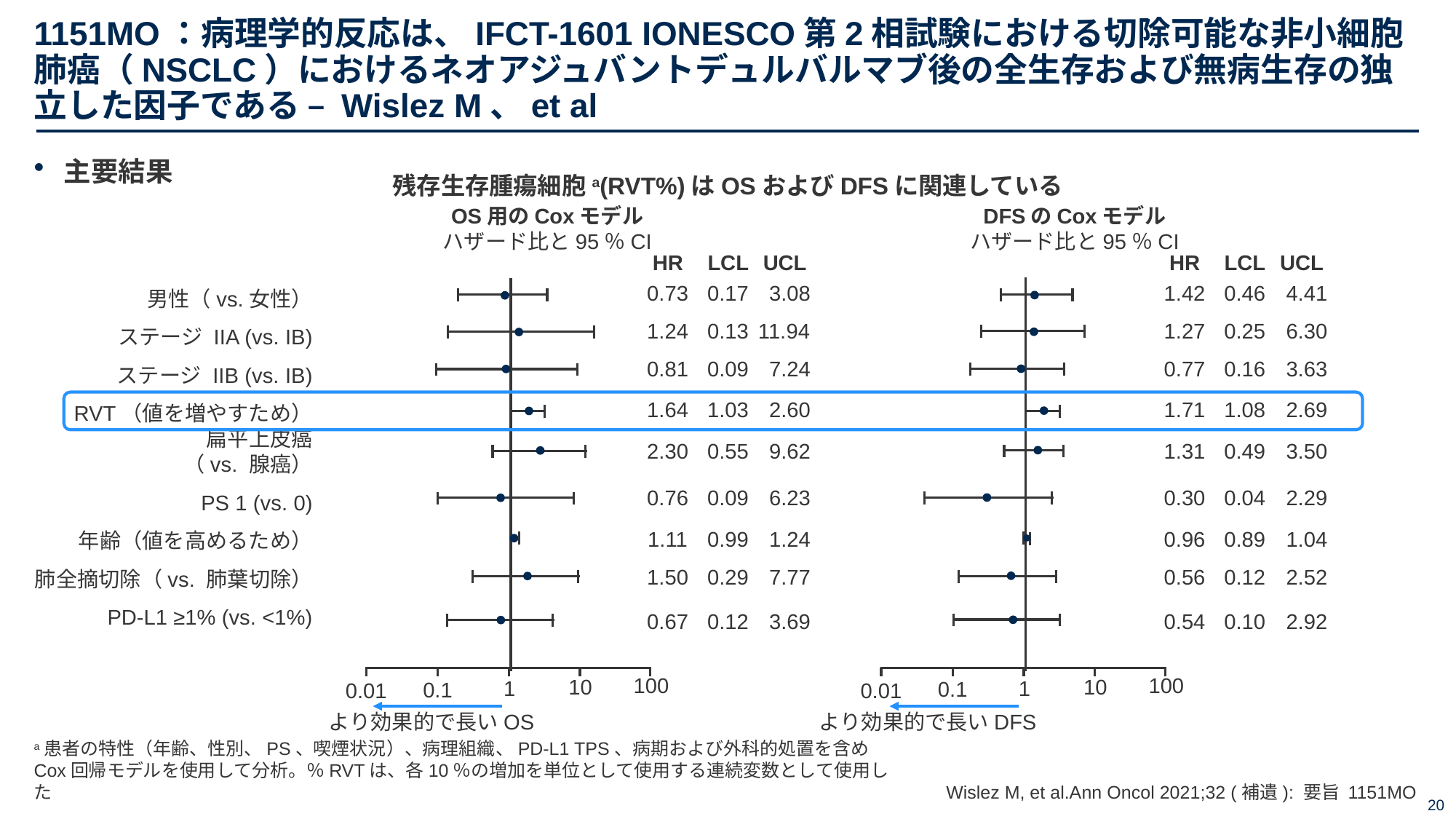

# 1151MO：病理学的反応は、IFCT-1601 IONESCO第2相試験における切除可能な非小細胞肺癌（NSCLC）におけるネオアジュバントデュルバルマブ後の全生存および無病生存の独立した因子である – Wislez M、et al
主要結果
残存生存腫瘍細胞a(RVT%)はOSおよびDFSに関連している
OS用のCoxモデル
ハザード比と95％CI
DFSのCoxモデル
ハザード比と95％CI
HR
LCL
UCL
HR
LCL
UCL
男性（vs.女性）
ステージ IIA (vs. IB)
ステージ IIB (vs. IB)
RVT（値を増やすため）
扁平上皮癌
（vs. 腺癌）
PS 1 (vs. 0)
年齢（値を高めるため）
肺全摘切除（vs. 肺葉切除）
PD-L1 ≥1% (vs. <1%)
1.42
1.27
0.77
1.71
1.31
0.30
0.96
0.56
0.54
0.46
0.25
0.16
1.08
0.49
0.04
0.89
0.12
0.10
4.41
6.30
3.63
2.69
3.50
2.29
1.04
2.52
2.92
0.73
1.24
0.81
1.64
2.30
0.76
1.11
1.50
0.67
0.17
0.13
0.09
1.03
0.55
0.09
0.99
0.29
0.12
3.08
11.94
7.24
2.60
9.62
6.23
1.24
7.77
3.69

100
10
1
0.1
0.01
より効果的で長いDFS

100
10
1
0.1
0.01
より効果的で長いOS

a患者の特性（年齢、性別、PS、喫煙状況）、病理組織、PD-L1 TPS、病期および外科的処置を含めCox回帰モデルを使用して分析。％RVTは、各10％の増加を単位として使用する連続変数として使用した
Wislez M, et al.Ann Oncol 2021;32 (補遺): 要旨 1151MO